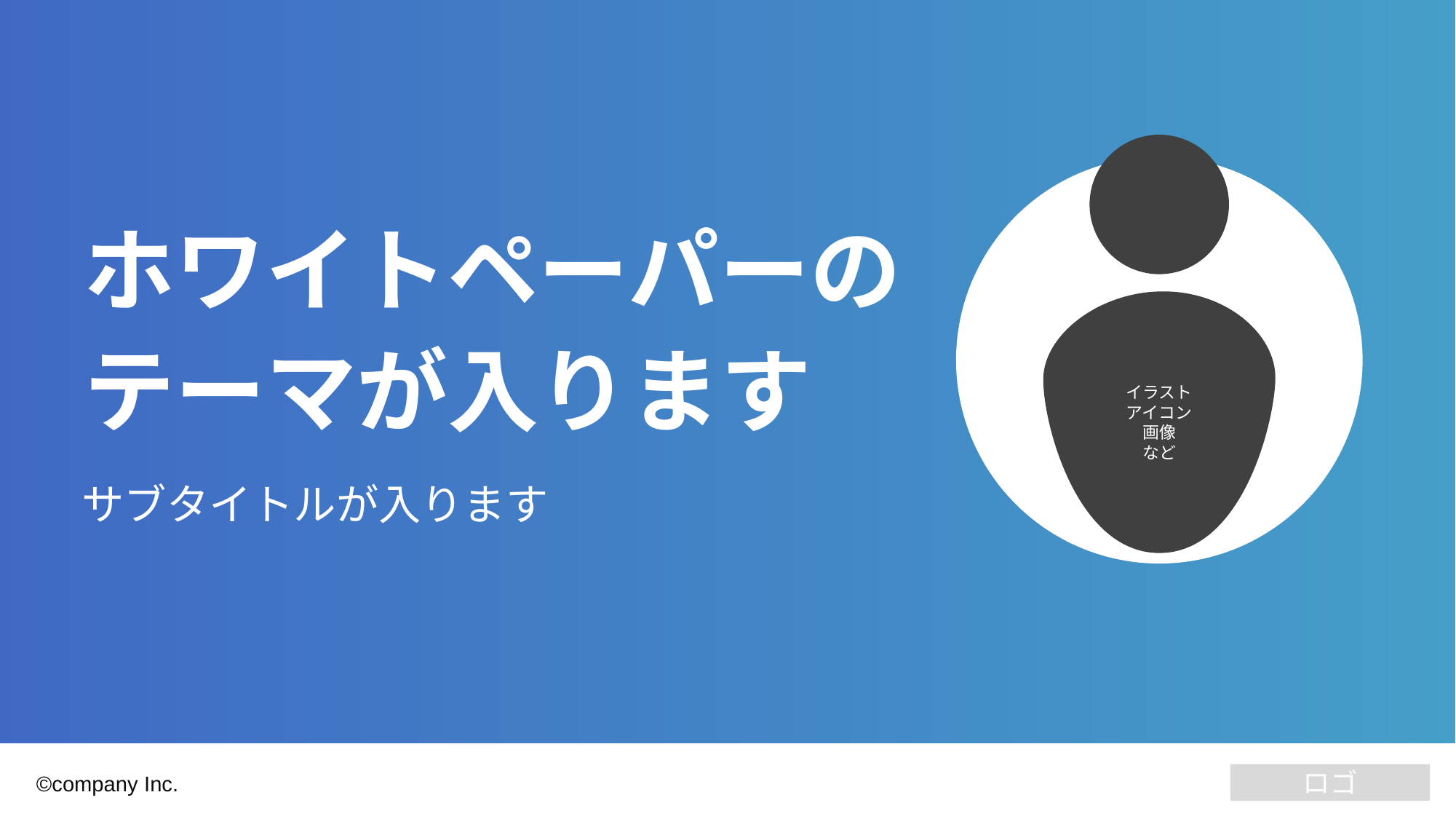

イラスト
アイコン
画像
など

ホワイトペーパーの
テーマが入ります
サブタイトルが入ります
ロゴ
©company Inc.